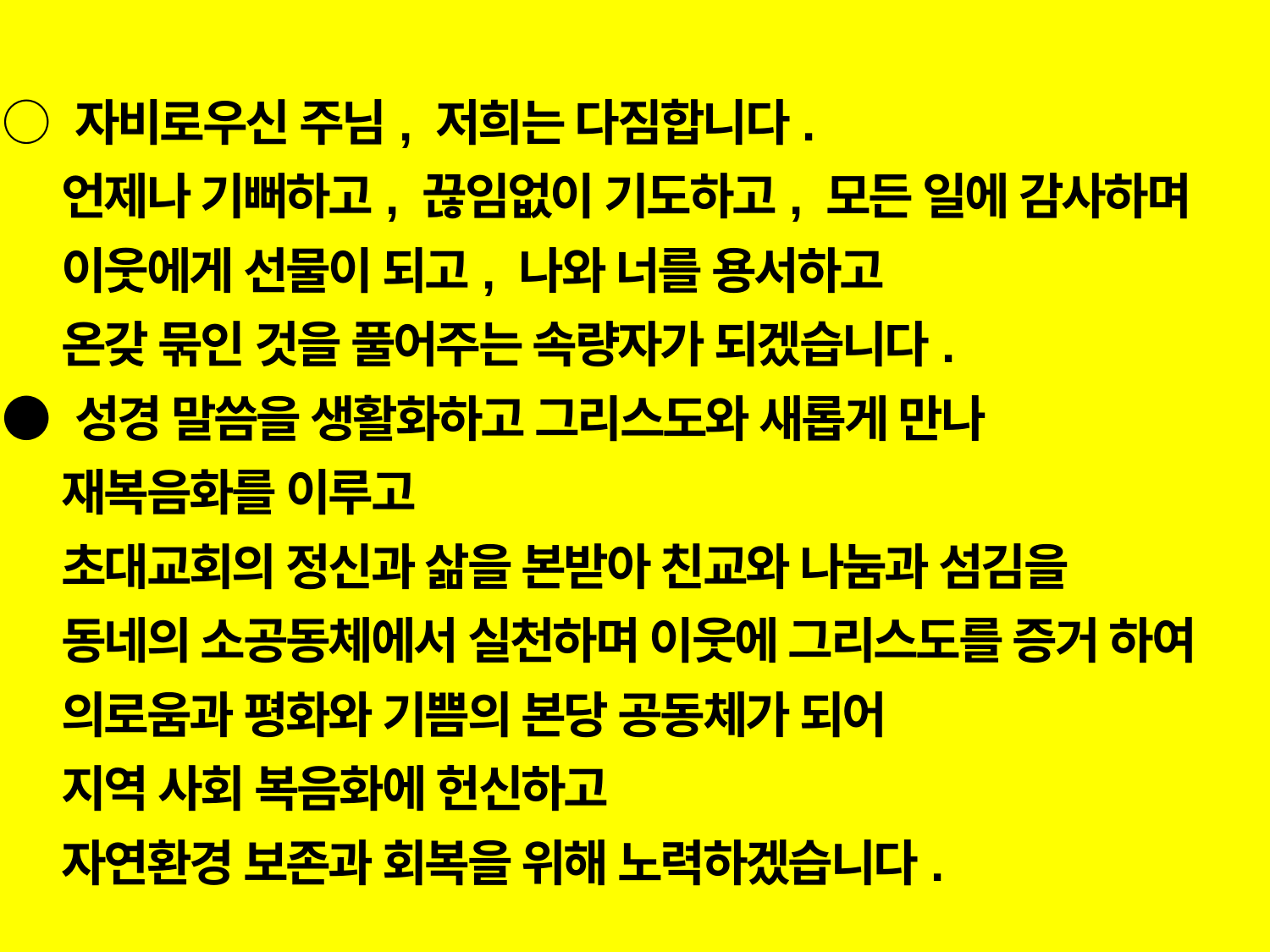

○ 자비로우신 주님, 저희는 다짐합니다.
    언제나 기뻐하고, 끊임없이 기도하고, 모든 일에 감사하며
    이웃에게 선물이 되고, 나와 너를 용서하고
    온갖 묶인 것을 풀어주는 속량자가 되겠습니다.
● 성경 말씀을 생활화하고 그리스도와 새롭게 만나
    재복음화를 이루고
    초대교회의 정신과 삶을 본받아 친교와 나눔과 섬김을
    동네의 소공동체에서 실천하며 이웃에 그리스도를 증거 하여
    의로움과 평화와 기쁨의 본당 공동체가 되어
    지역 사회 복음화에 헌신하고
    자연환경 보존과 회복을 위해 노력하겠습니다.